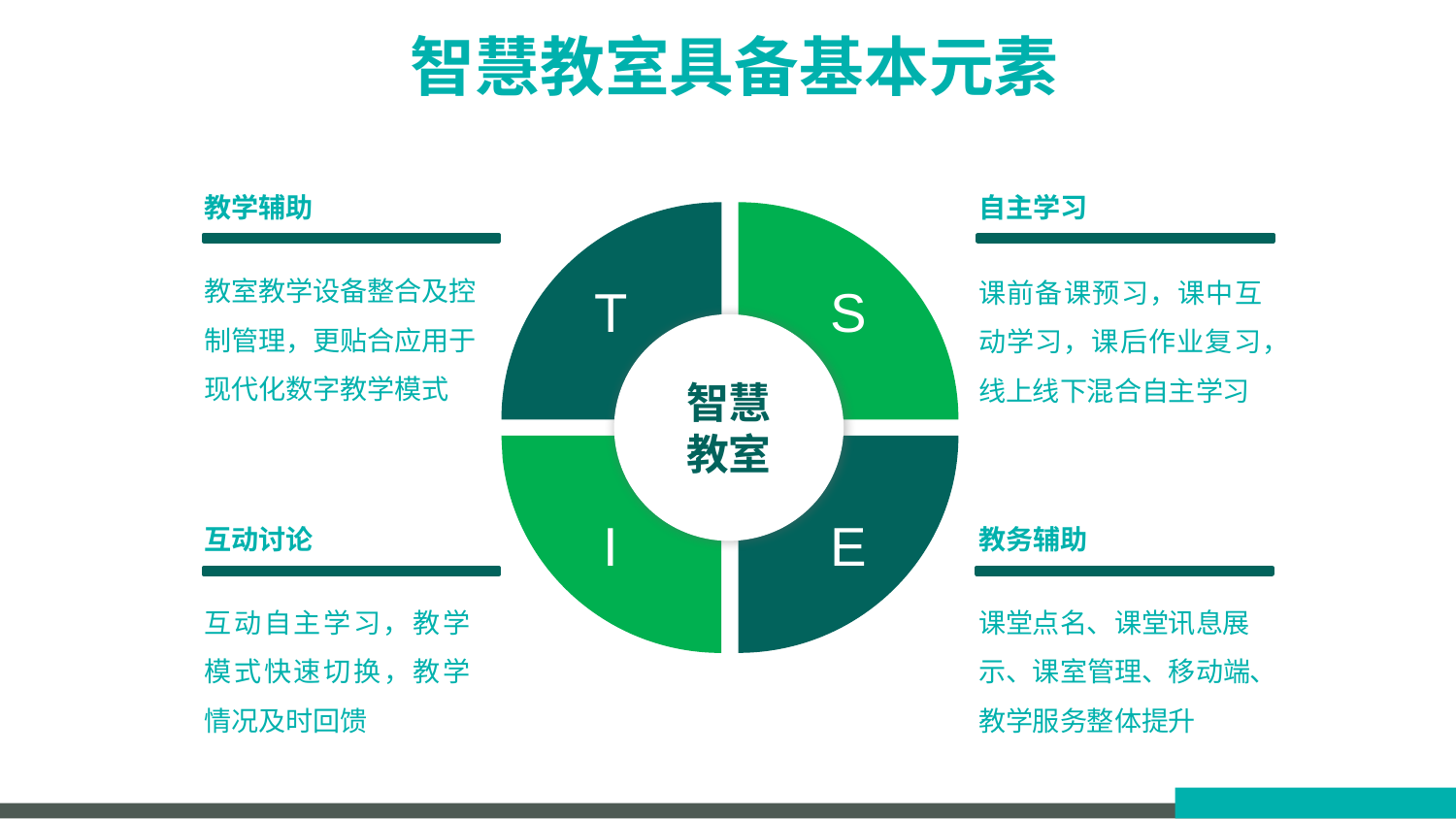

智慧教室具备基本元素
教学辅助
自主学习
T
S

教室教学设备整合及控制管理，更贴合应用于现代化数字教学模式
课前备课预习，课中互动学习，课后作业复习，线上线下混合自主学习
智慧
教室
I
E
互动讨论
教务辅助

互动自主学习，教学模式快速切换，教学情况及时回馈
课堂点名、课堂讯息展示、课室管理、移动端、教学服务整体提升